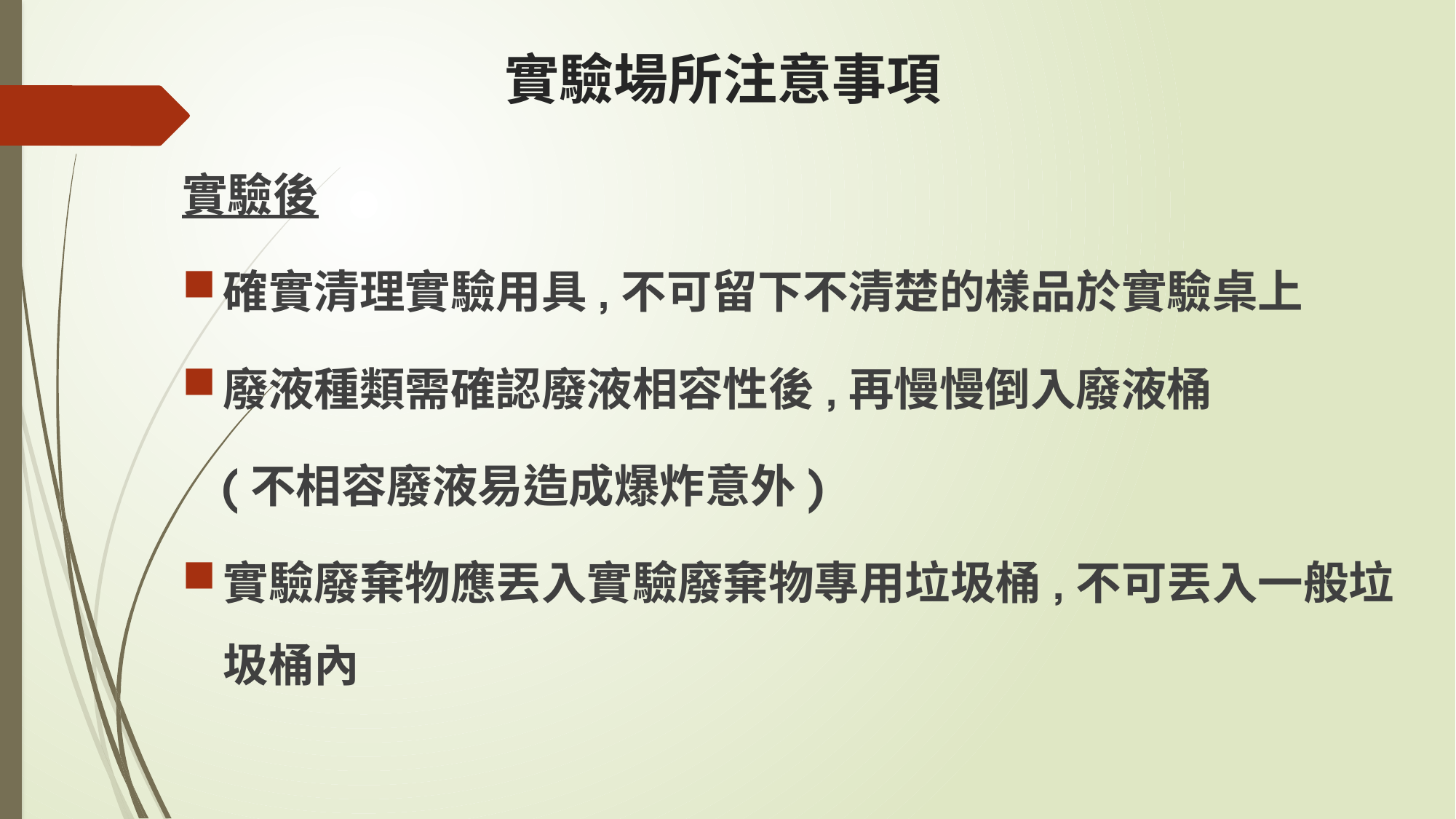

# 實驗場所注意事項
實驗後
確實清理實驗用具,不可留下不清楚的樣品於實驗桌上
廢液種類需確認廢液相容性後,再慢慢倒入廢液桶
   (不相容廢液易造成爆炸意外)
實驗廢棄物應丟入實驗廢棄物專用垃圾桶,不可丟入一般垃圾桶內